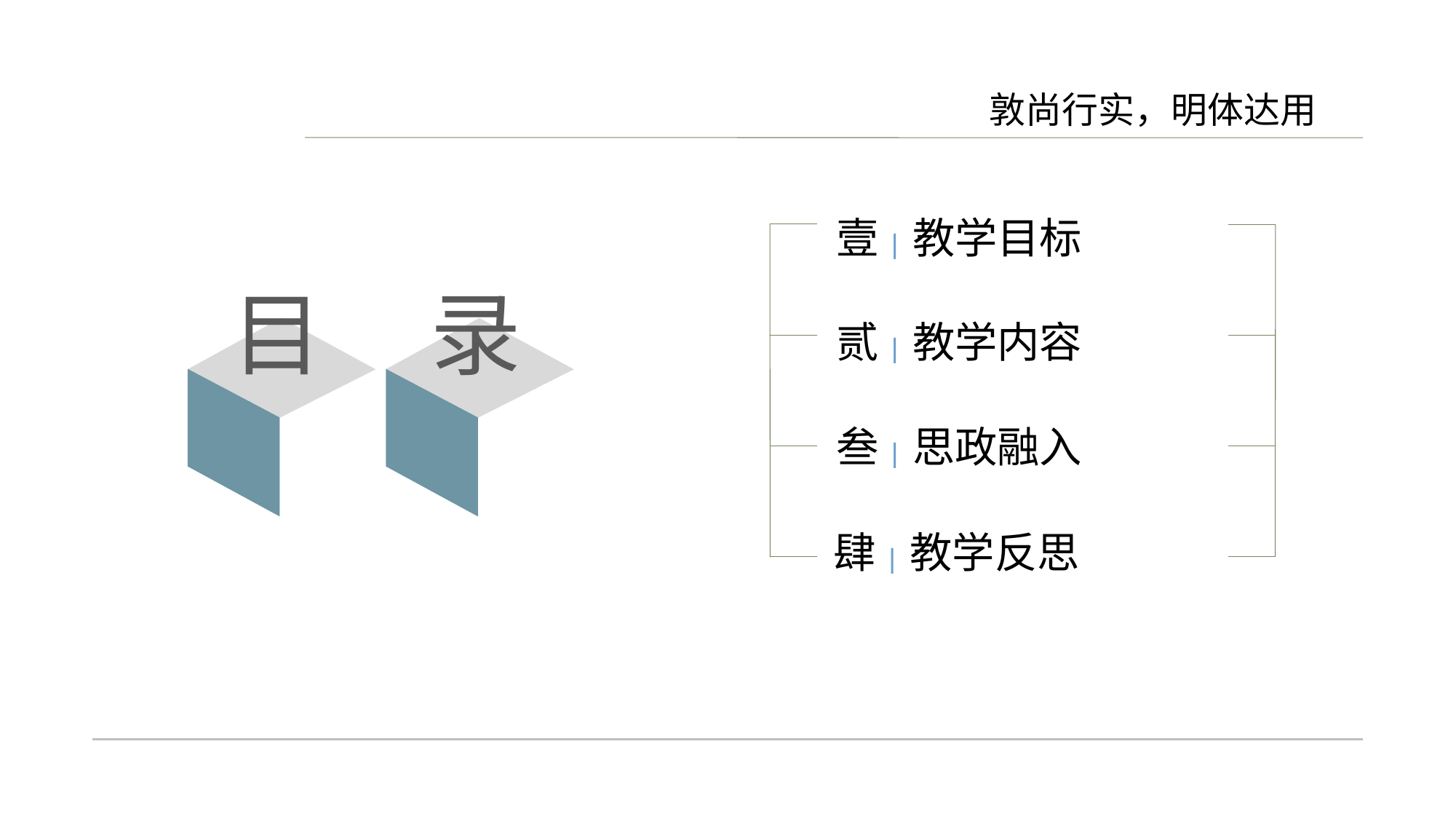

敦尚行实，明体达用
壹 | 教学目标

目
录
贰 | 教学内容

叁 | 思政融入
肆 | 教学反思